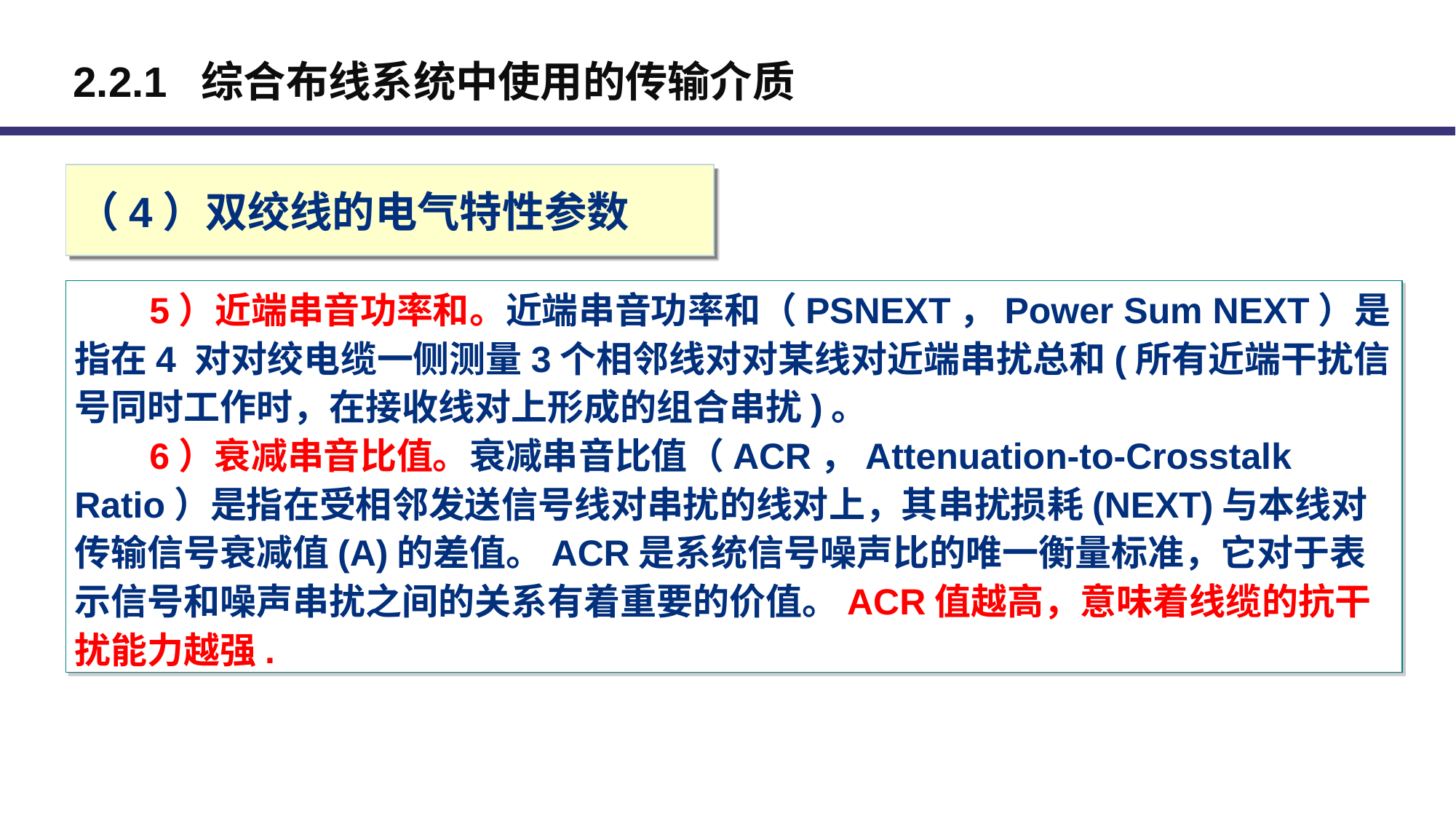

# 2.2.1  综合布线系统中使用的传输介质
（4）双绞线的电气特性参数
5）近端串音功率和。近端串音功率和（PSNEXT，Power Sum NEXT）是指在4 对对绞电缆一侧测量3个相邻线对对某线对近端串扰总和(所有近端干扰信号同时工作时，在接收线对上形成的组合串扰)。
6）衰减串音比值。衰减串音比值（ACR，Attenuation-to-Crosstalk Ratio）是指在受相邻发送信号线对串扰的线对上，其串扰损耗(NEXT)与本线对传输信号衰减值(A)的差值。ACR是系统信号噪声比的唯一衡量标准，它对于表示信号和噪声串扰之间的关系有着重要的价值。ACR值越高，意味着线缆的抗干扰能力越强.